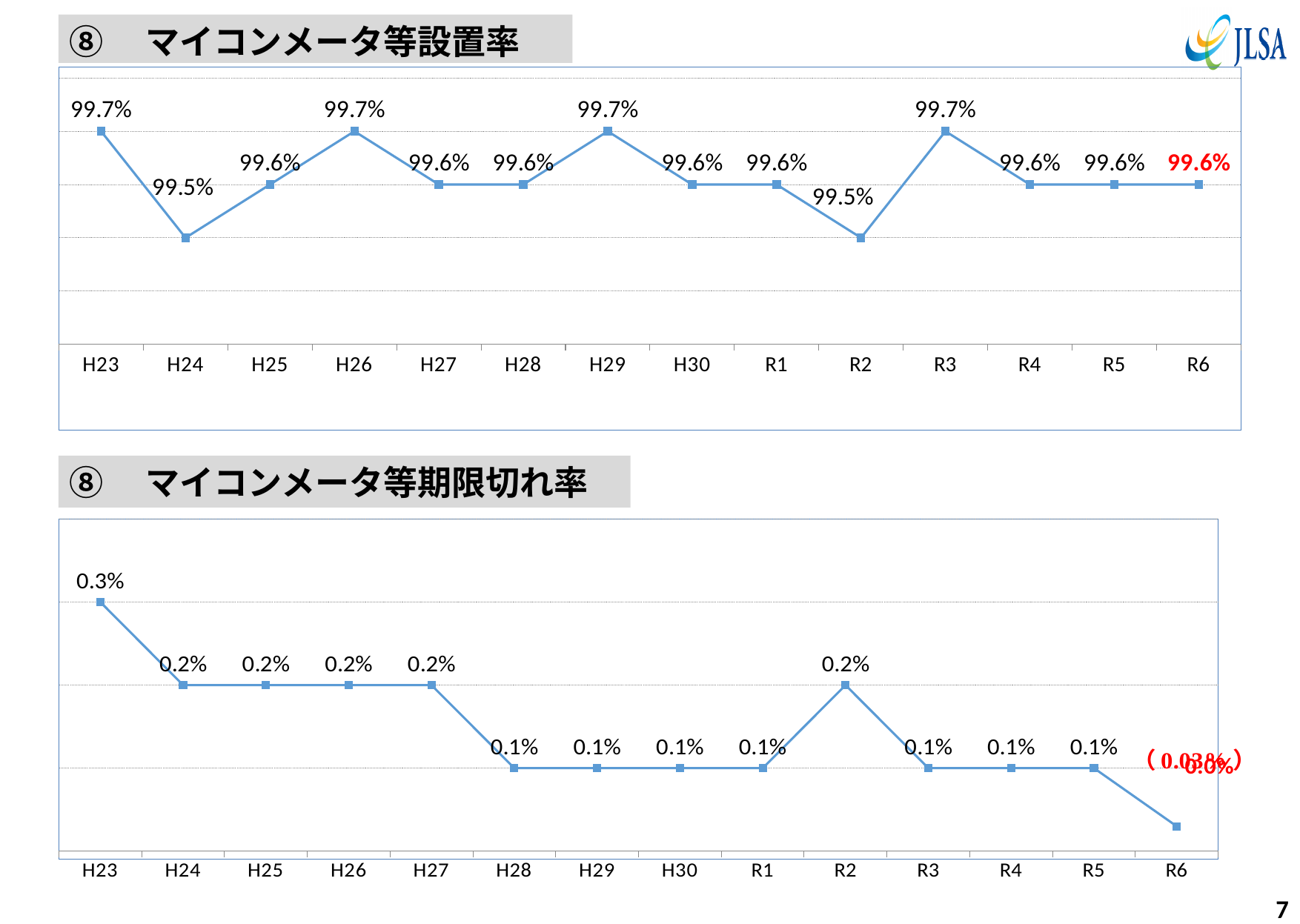

⑧　マイコンメータ等設置率

### Chart

| Category | マイコンメータ等設置率 |
|---|---|
| H23 | 0.997 |
| H24 | 0.995 |
| H25 | 0.996 |
| H26 | 0.997 |
| H27 | 0.996 |
| H28 | 0.996 |
| H29 | 0.997 |
| H30 | 0.996 |
| R1 | 0.996 |
| R2 | 0.995 |
| R3 | 0.997 |
| R4 | 0.996 |
| R5 | 0.996 |
| R6 | 0.996 |
⑧　マイコンメータ等期限切れ率

### Chart

| Category | マイコンメータ等期限切れ |
|---|---|
| H23 | 0.003 |
| H24 | 0.002 |
| H25 | 0.002 |
| H26 | 0.002 |
| H27 | 0.002 |
| H28 | 0.001 |
| H29 | 0.001 |
| H30 | 0.001 |
| R1 | 0.001 |
| R2 | 0.002 |
| R3 | 0.001 |
| R4 | 0.001 |
| R5 | 0.001 |
| R6 | 0.0003 |
7